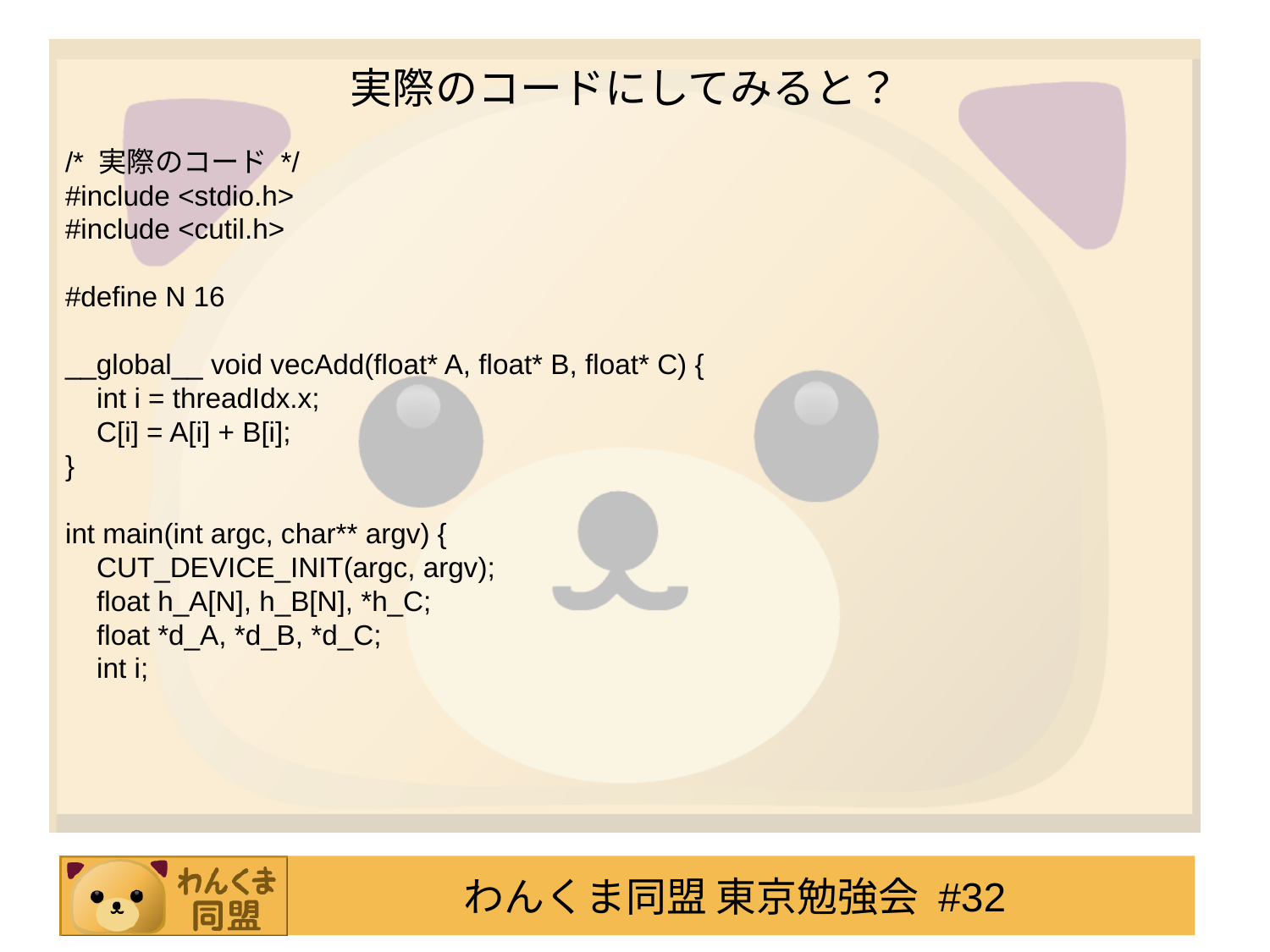

# 実際のコードにしてみると？
/* 実際のコード */
#include <stdio.h>
#include <cutil.h>

#define N 16

__global__ void vecAdd(float* A, float* B, float* C) {
    int i = threadIdx.x;
    C[i] = A[i] + B[i];
}

int main(int argc, char** argv) {
    CUT_DEVICE_INIT(argc, argv);
    float h_A[N], h_B[N], *h_C;
    float *d_A, *d_B, *d_C;
    int i;